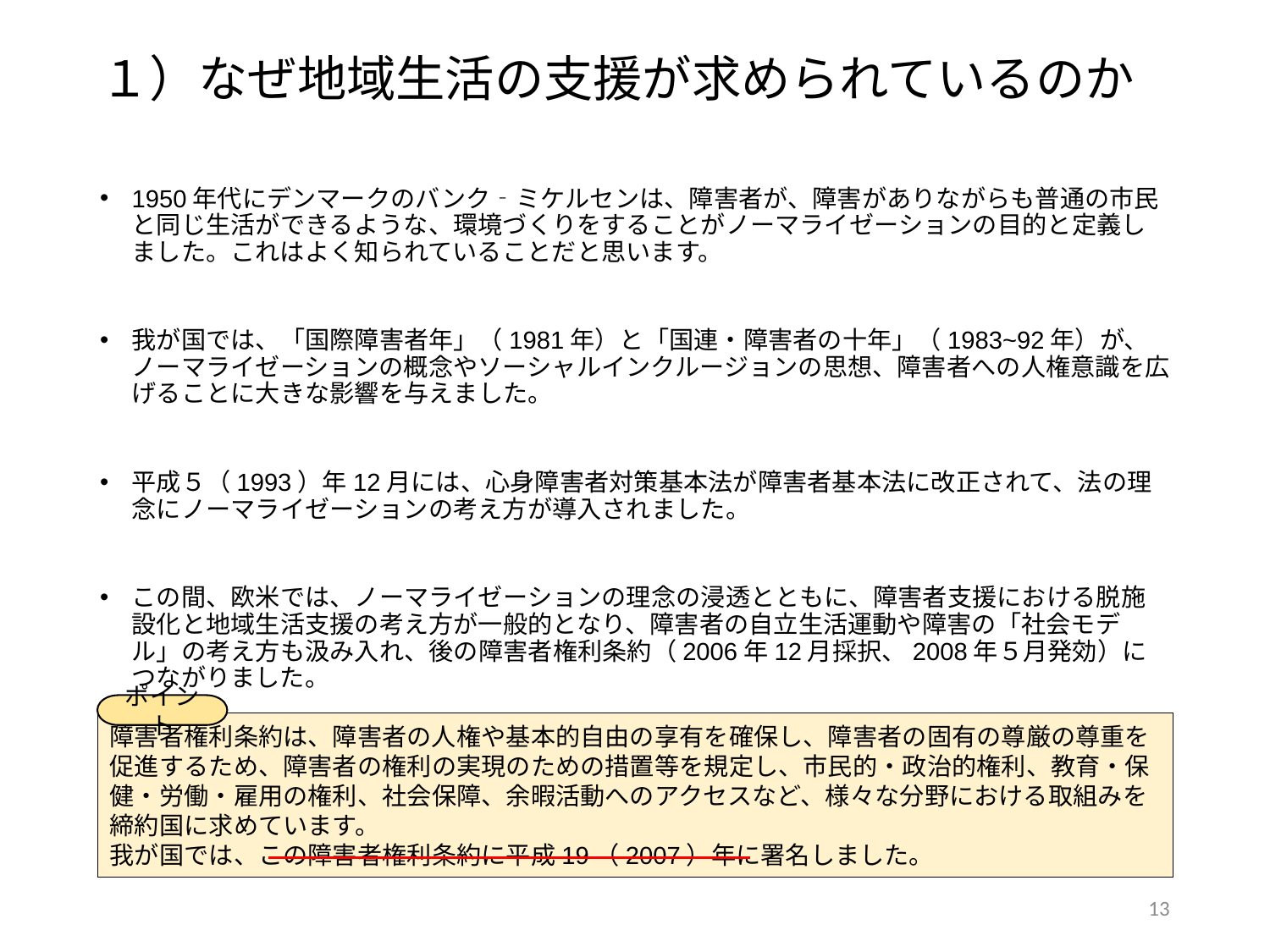

１）なぜ地域生活の支援が求められているのか
1950年代にデンマークのバンク‐ミケルセンは、障害者が、障害がありながらも普通の市民と同じ生活ができるような、環境づくりをすることがノーマライゼーションの目的と定義しました。これはよく知られていることだと思います。

我が国では、「国際障害者年」（1981年）と「国連・障害者の十年」（1983~92年）が、ノーマライゼーションの概念やソーシャルインクルージョンの思想、障害者への人権意識を広げることに大きな影響を与えました。

平成５（1993）年12月には、心身障害者対策基本法が障害者基本法に改正されて、法の理念にノーマライゼーションの考え方が導入されました。

この間、欧米では、ノーマライゼーションの理念の浸透とともに、障害者支援における脱施設化と地域生活支援の考え方が一般的となり、障害者の自立生活運動や障害の「社会モデル」の考え方も汲み入れ、後の障害者権利条約（2006年12月採択、2008年５月発効）につながりました。

ポイント
障害者権利条約は、障害者の人権や基本的自由の享有を確保し、障害者の固有の尊厳の尊重を促進するため、障害者の権利の実現のための措置等を規定し、市民的・政治的権利、教育・保健・労働・雇用の権利、社会保障、余暇活動へのアクセスなど、様々な分野における取組みを締約国に求めています。
我が国では、この障害者権利条約に平成19（2007）年に署名しました。
13